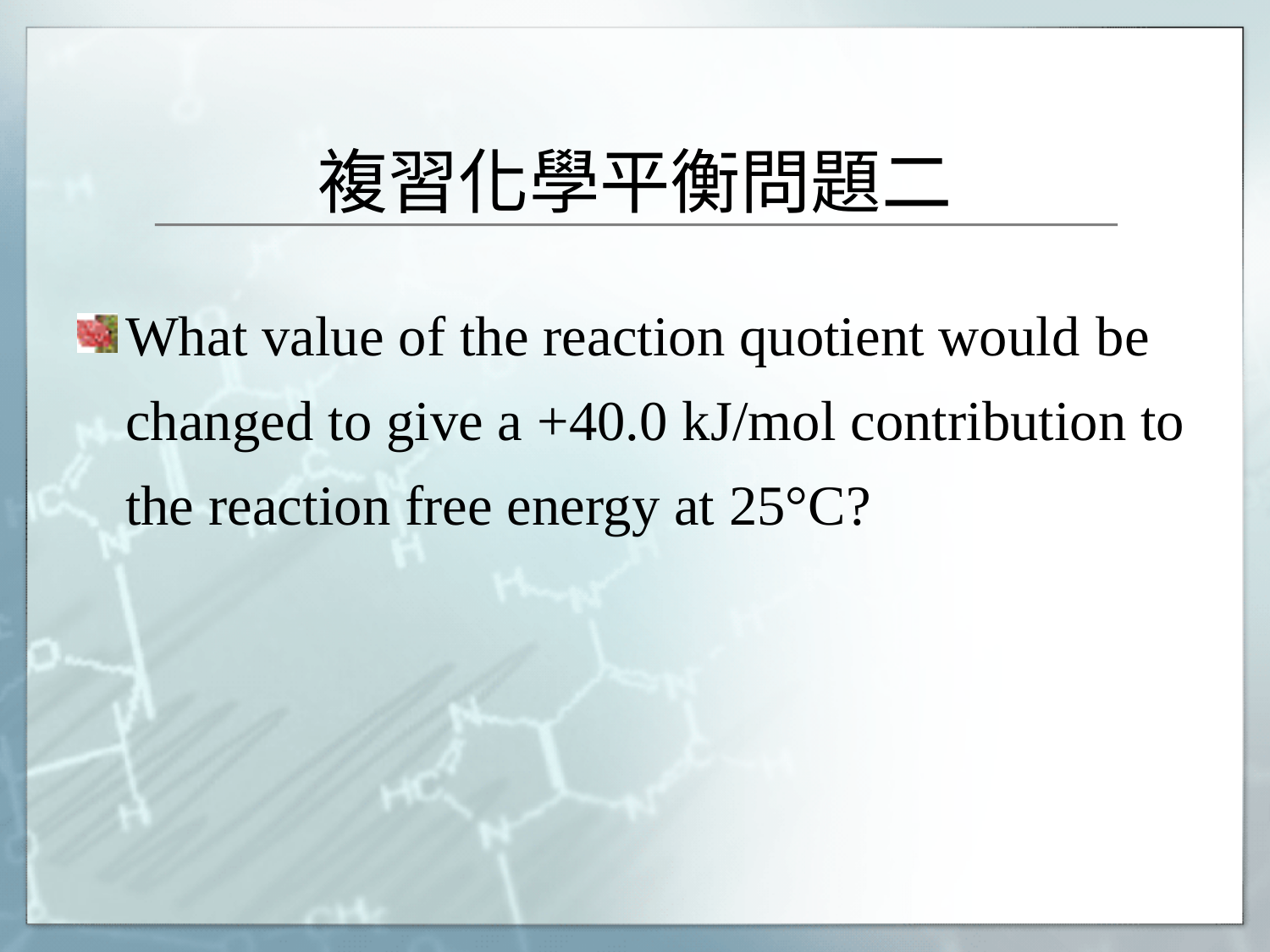

# 複習化學平衡問題二
What value of the reaction quotient would be changed to give a +40.0 kJ/mol contribution to the reaction free energy at 25°C?